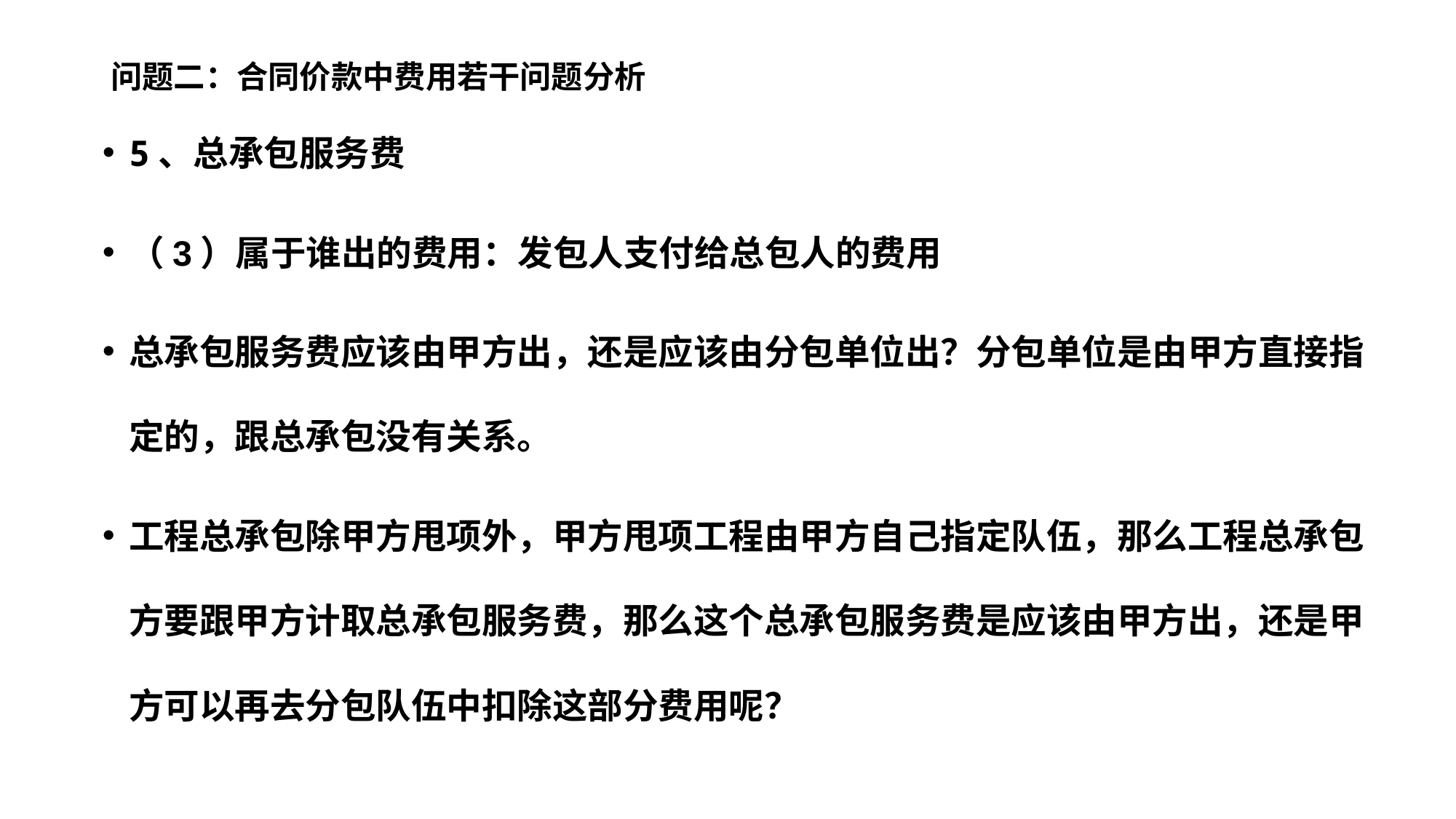

# 问题二：合同价款中费用若干问题分析
5、总承包服务费
（3）属于谁出的费用：发包人支付给总包人的费用
总承包服务费应该由甲方出，还是应该由分包单位出？分包单位是由甲方直接指定的，跟总承包没有关系。
工程总承包除甲方甩项外，甲方甩项工程由甲方自己指定队伍，那么工程总承包方要跟甲方计取总承包服务费，那么这个总承包服务费是应该由甲方出，还是甲方可以再去分包队伍中扣除这部分费用呢？